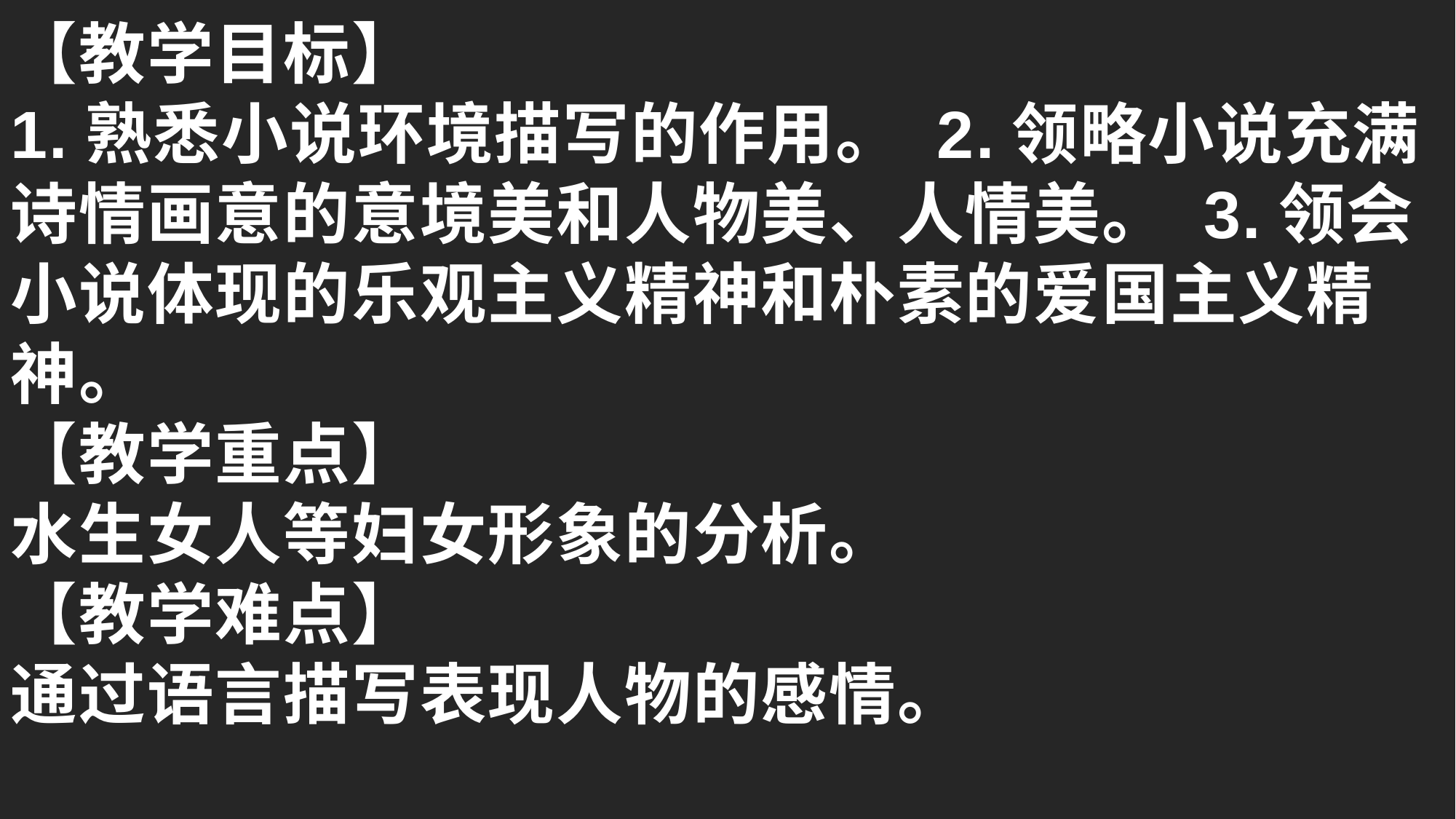

【教学目标】
1.熟悉小说环境描写的作用。 2.领略小说充满诗情画意的意境美和人物美、人情美。 3.领会小说体现的乐观主义精神和朴素的爱国主义精神。
【教学重点】
水生女人等妇女形象的分析。
【教学难点】
通过语言描写表现人物的感情。